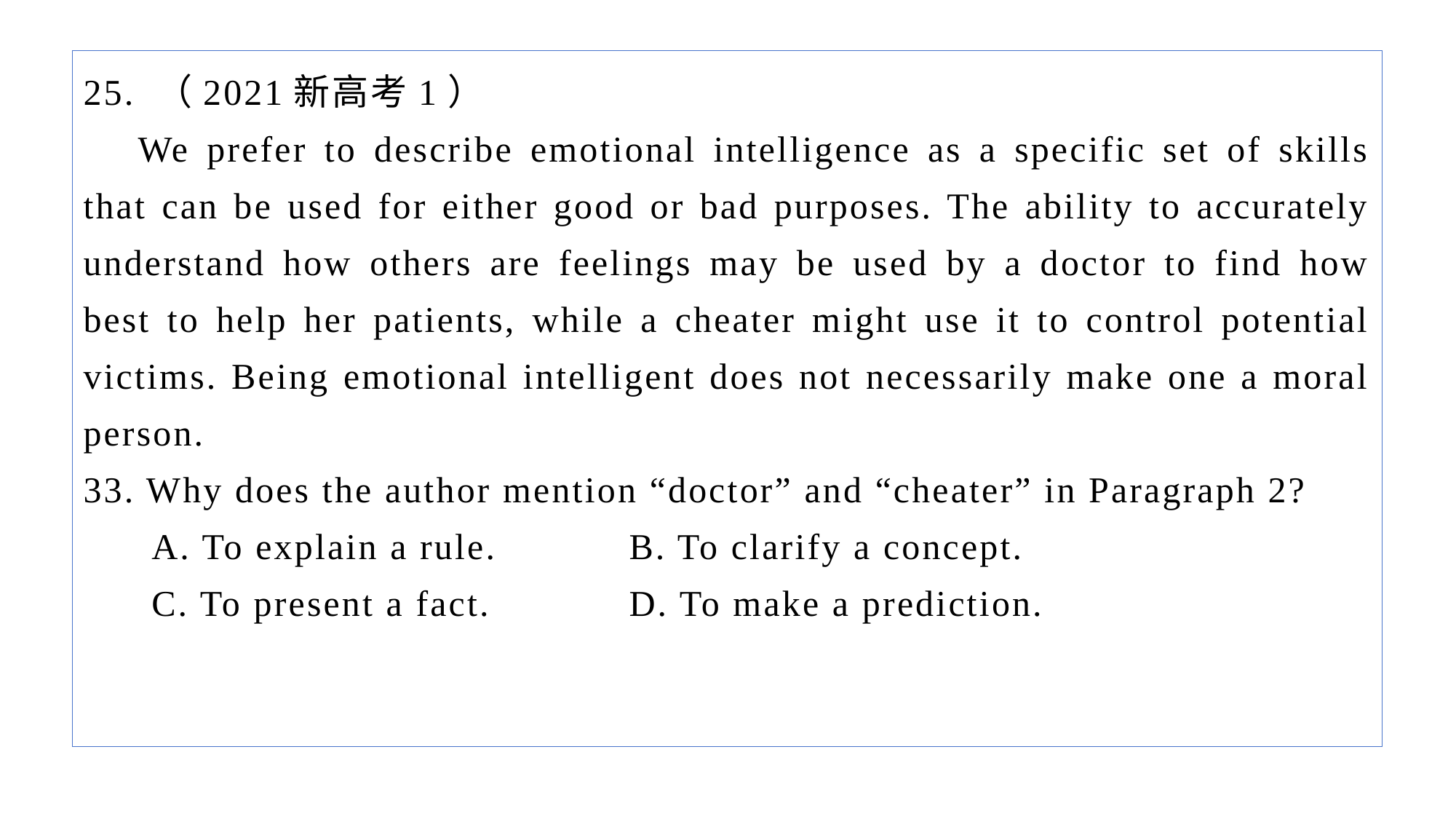

25. （2021新高考1）
We prefer to describe emotional intelligence as a specific set of skills that can be used for either good or bad purposes. The ability to accurately understand how others are feelings may be used by a doctor to find how best to help her patients, while a cheater might use it to control potential victims. Being emotional intelligent does not necessarily make one a moral person.
33. Why does the author mention “doctor” and “cheater” in Paragraph 2?
      A. To explain a rule. 		B. To clarify a concept.
      C. To present a fact. 		D. To make a prediction.